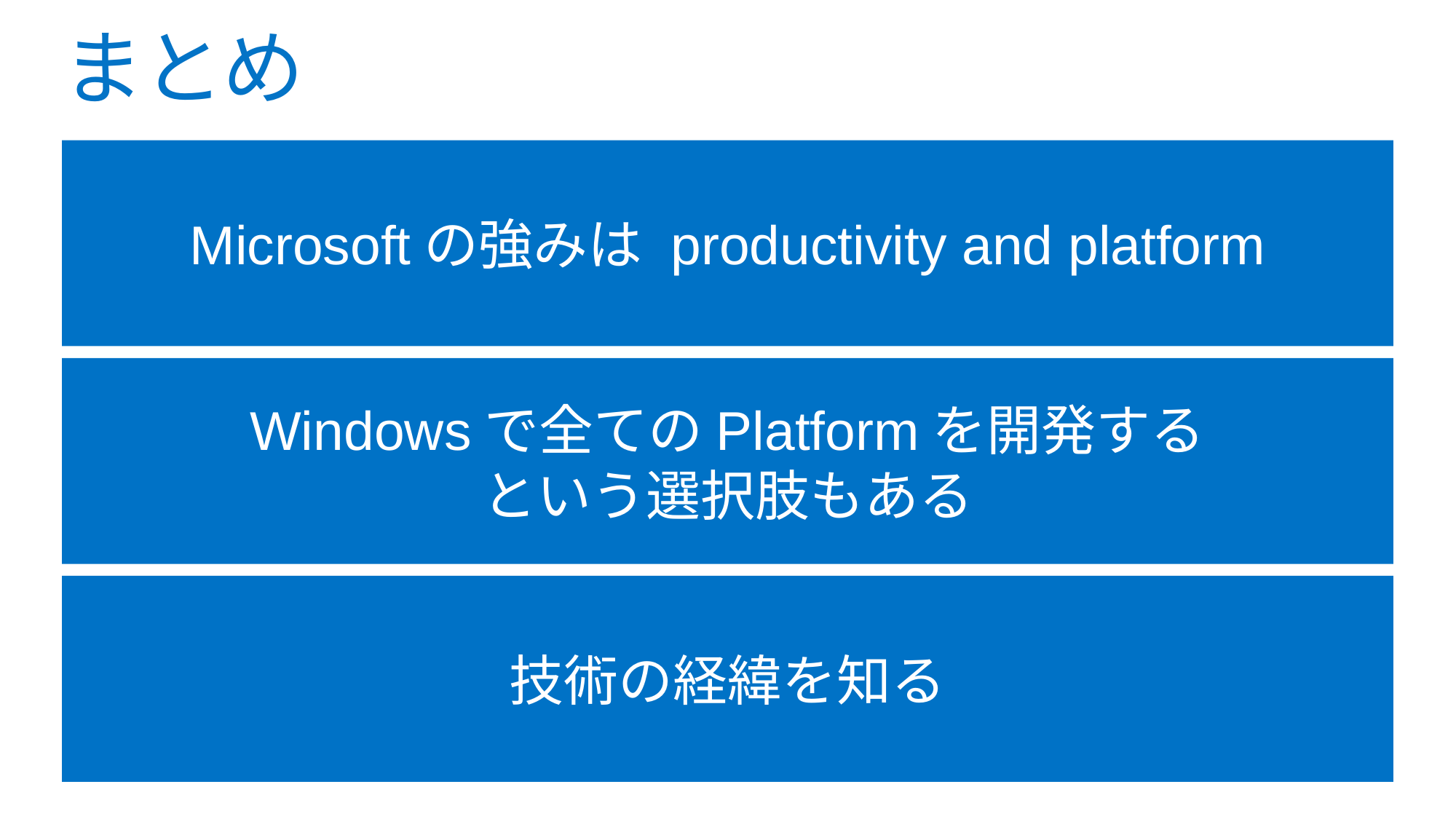

# まとめ
Microsoftの強みは productivity and platform
Windowsで全てのPlatformを開発する
という選択肢もある
技術の経緯を知る